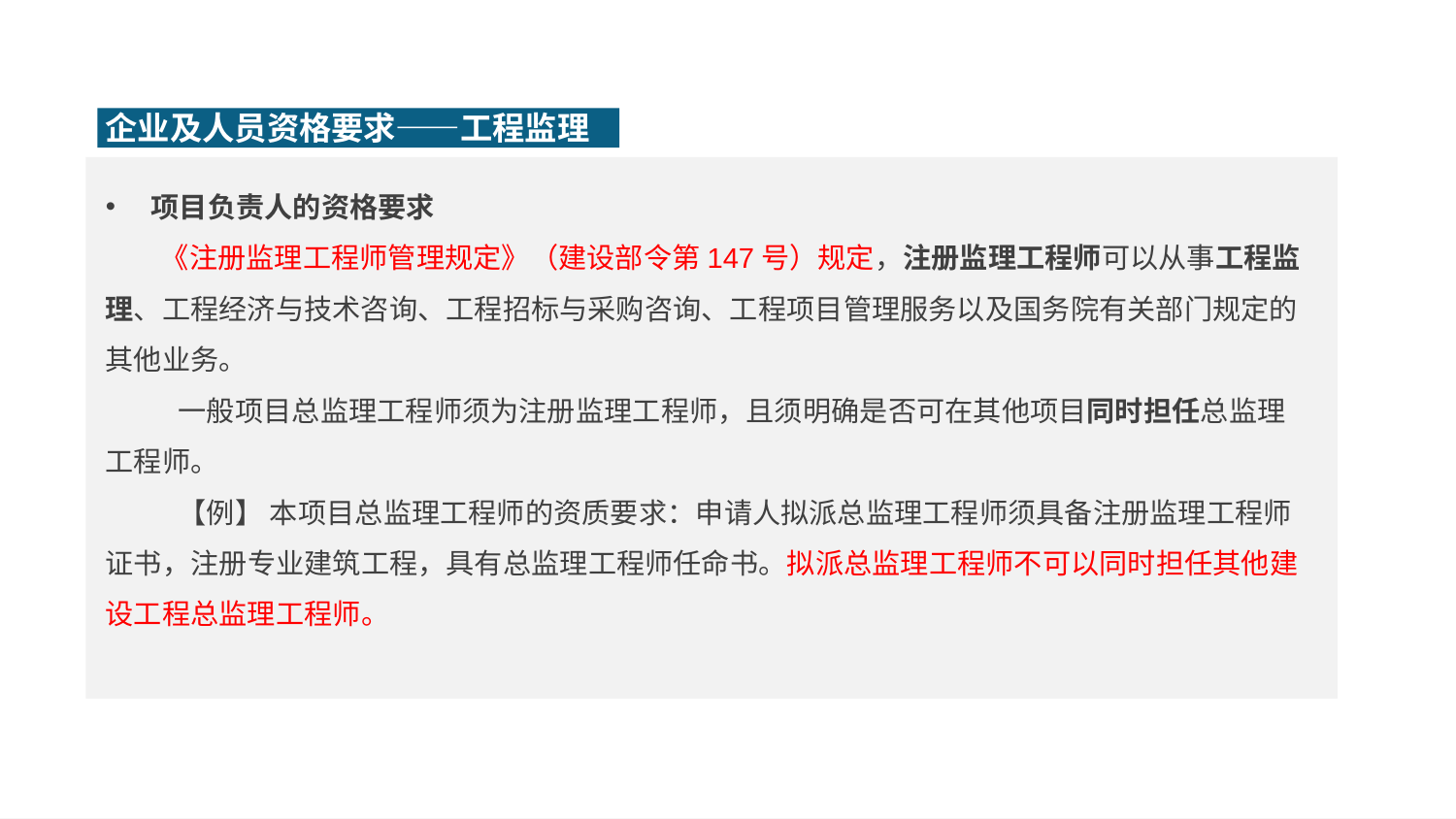

企业及人员资格要求——工程监理

项目负责人的资格要求
《注册监理工程师管理规定》（建设部令第147号）规定，注册监理工程师可以从事工程监理、工程经济与技术咨询、工程招标与采购咨询、工程项目管理服务以及国务院有关部门规定的其他业务。
一般项目总监理工程师须为注册监理工程师，且须明确是否可在其他项目同时担任总监理工程师。
【例】 本项目总监理工程师的资质要求：申请人拟派总监理工程师须具备注册监理工程师证书，注册专业建筑工程，具有总监理工程师任命书。拟派总监理工程师不可以同时担任其他建设工程总监理工程师。